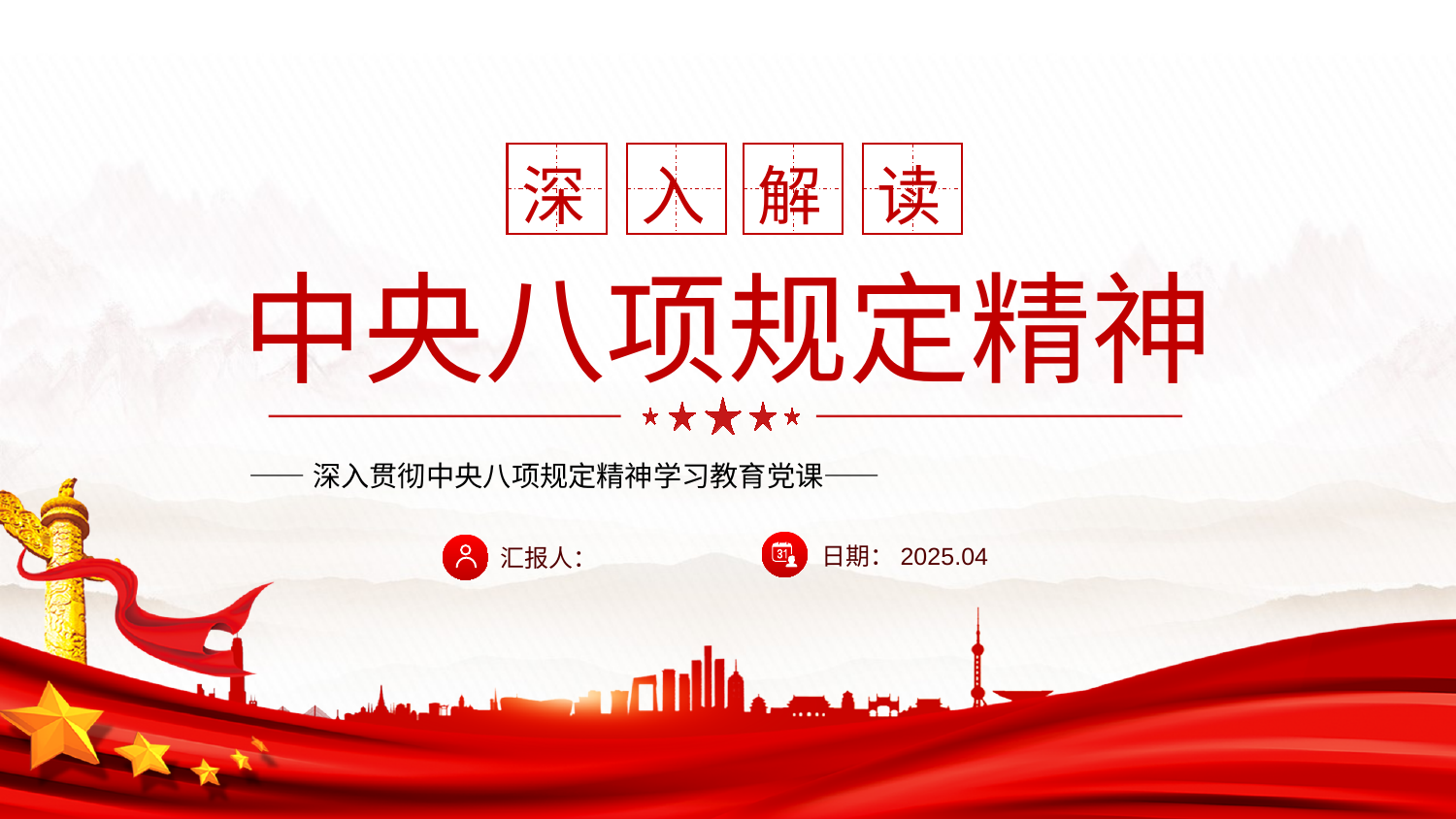

深

入

解

读

中央八项规定精神

——深入贯彻中央八项规定精神学习教育党课——

日期：2025.04

汇报人：